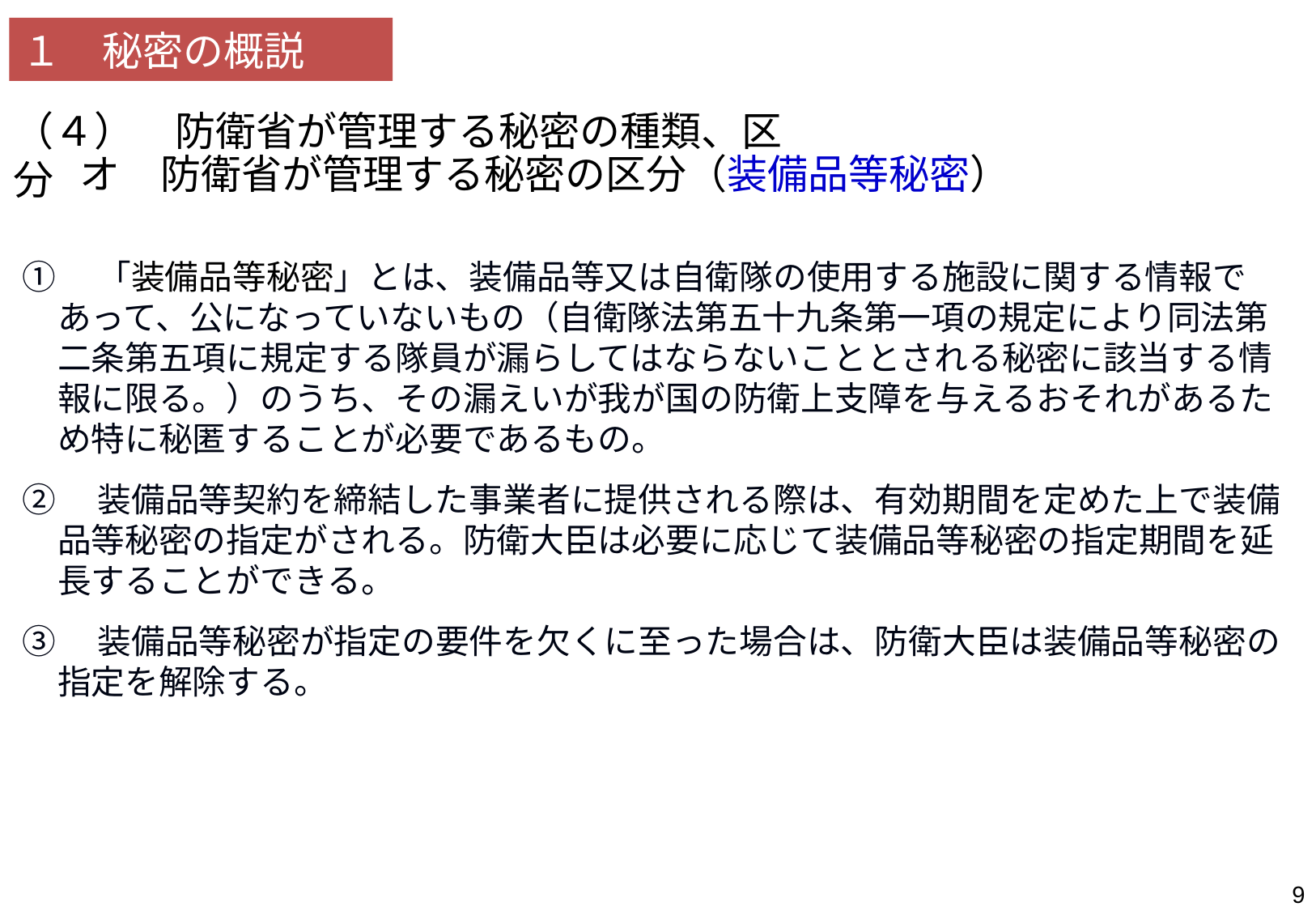

１　秘密の概説
（４）　防衛省が管理する秘密の種類、区分
 オ　防衛省が管理する秘密の区分（装備品等秘密）
| 24 | 特別防衛秘密／特定秘密／装備品等秘密に関する法律、政令、訓令、事務次官通達その他関係規則の条文の内容、解説が記載されているか。 |
| --- | --- |
①　「装備品等秘密」とは、装備品等又は自衛隊の使用する施設に関する情報であって、公になっていないもの（自衛隊法第五十九条第一項の規定により同法第二条第五項に規定する隊員が漏らしてはならないこととされる秘密に該当する情報に限る。）のうち、その漏えいが我が国の防衛上支障を与えるおそれがあるため特に秘匿することが必要であるもの。
②　装備品等契約を締結した事業者に提供される際は、有効期間を定めた上で装備品等秘密の指定がされる。防衛大臣は必要に応じて装備品等秘密の指定期間を延長することができる。
③　装備品等秘密が指定の要件を欠くに至った場合は、防衛大臣は装備品等秘密の指定を解除する。
9